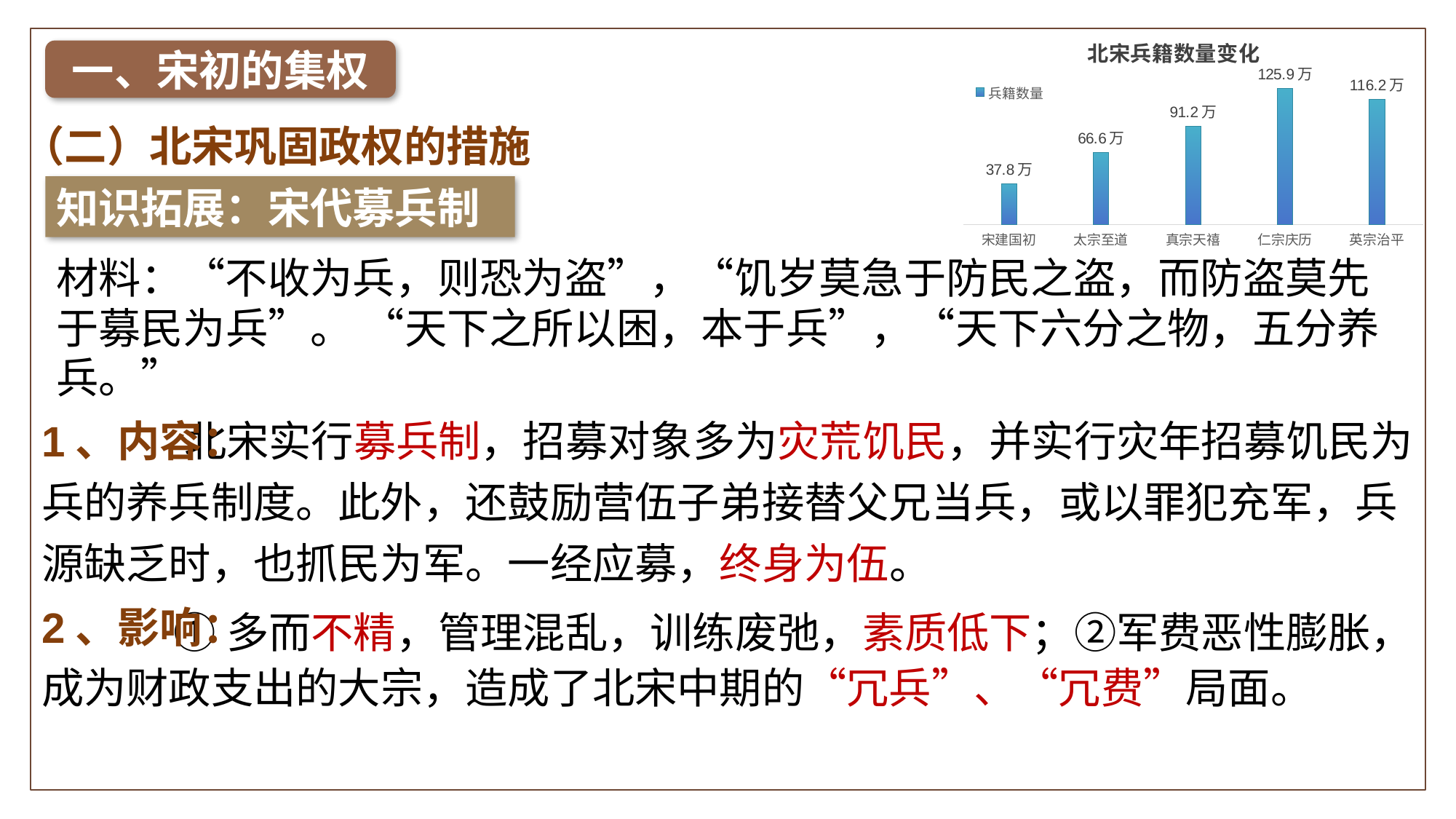

### Chart: 北宋兵籍数量变化

| Category | 兵籍数量 |
|---|---|
| 宋建国初 | 378000.0 |
| 太宗至道 | 666000.0 |
| 真宗天禧 | 912000.0 |
| 仁宗庆历 | 1259000.0 |
| 英宗治平 | 1162000.0 |
一、宋初的集权
（二）北宋巩固政权的措施
知识拓展：宋代募兵制
材料：“不收为兵，则恐为盗”，“饥岁莫急于防民之盗，而防盗莫先于募民为兵”。 “天下之所以困，本于兵”，“天下六分之物，五分养兵。”
              北宋实行募兵制，招募对象多为灾荒饥民，并实行灾年招募饥民为兵的养兵制度。此外，还鼓励营伍子弟接替父兄当兵，或以罪犯充军，兵源缺乏时，也抓民为军。一经应募，终身为伍。
1、内容：
              ①多而不精，管理混乱，训练废弛，素质低下；②军费恶性膨胀，成为财政支出的大宗，造成了北宋中期的“冗兵”、“冗费”局面。
2、影响：